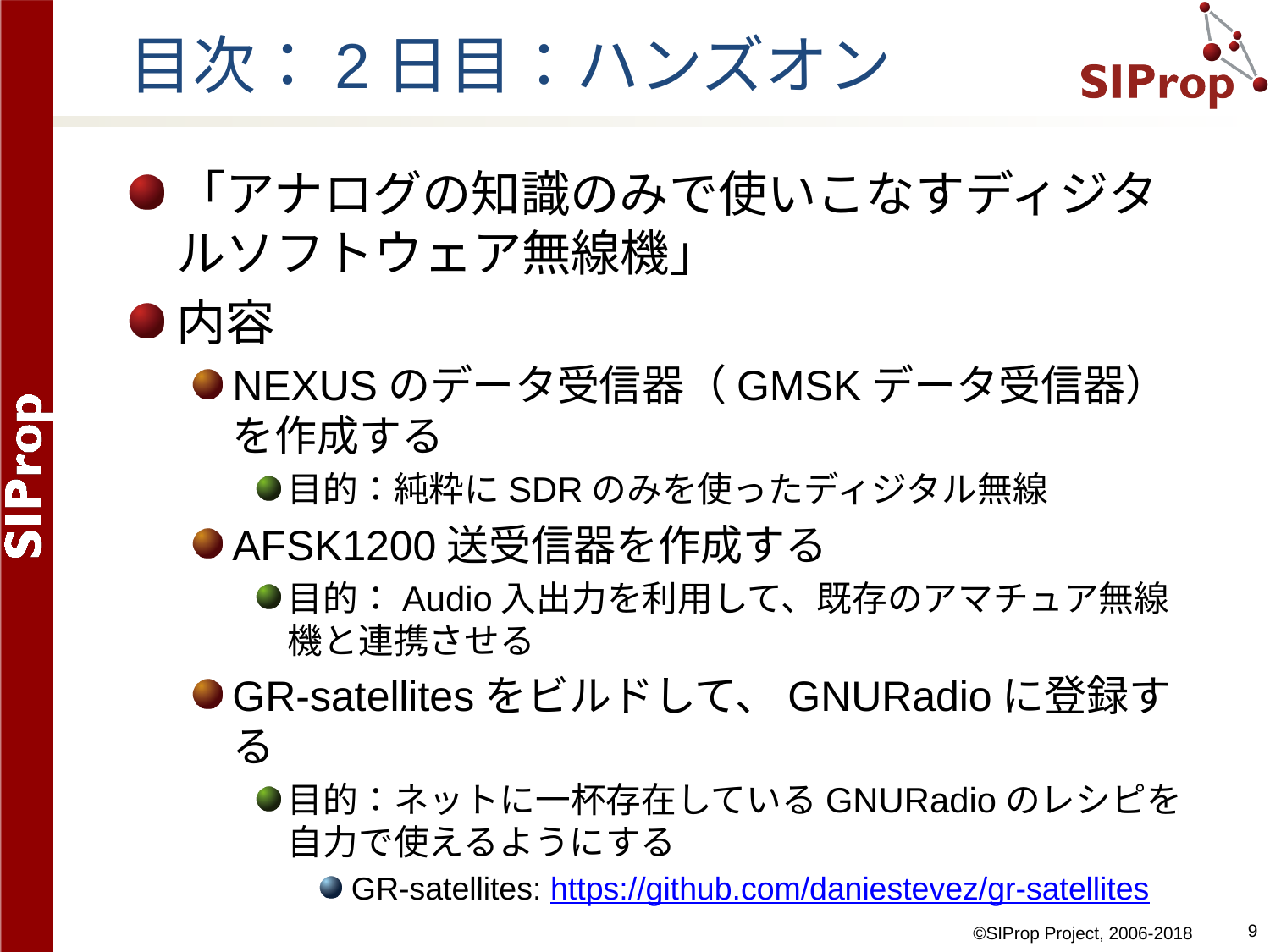

# 目次：2日目：ハンズオン
「アナログの知識のみで使いこなすディジタルソフトウェア無線機」
内容
NEXUSのデータ受信器（GMSKデータ受信器）を作成する
目的：純粋にSDRのみを使ったディジタル無線
AFSK1200送受信器を作成する
目的：Audio入出力を利用して、既存のアマチュア無線機と連携させる
GR-satellitesをビルドして、GNURadioに登録する
目的：ネットに一杯存在しているGNURadioのレシピを自力で使えるようにする
GR-satellites: https://github.com/daniestevez/gr-satellites